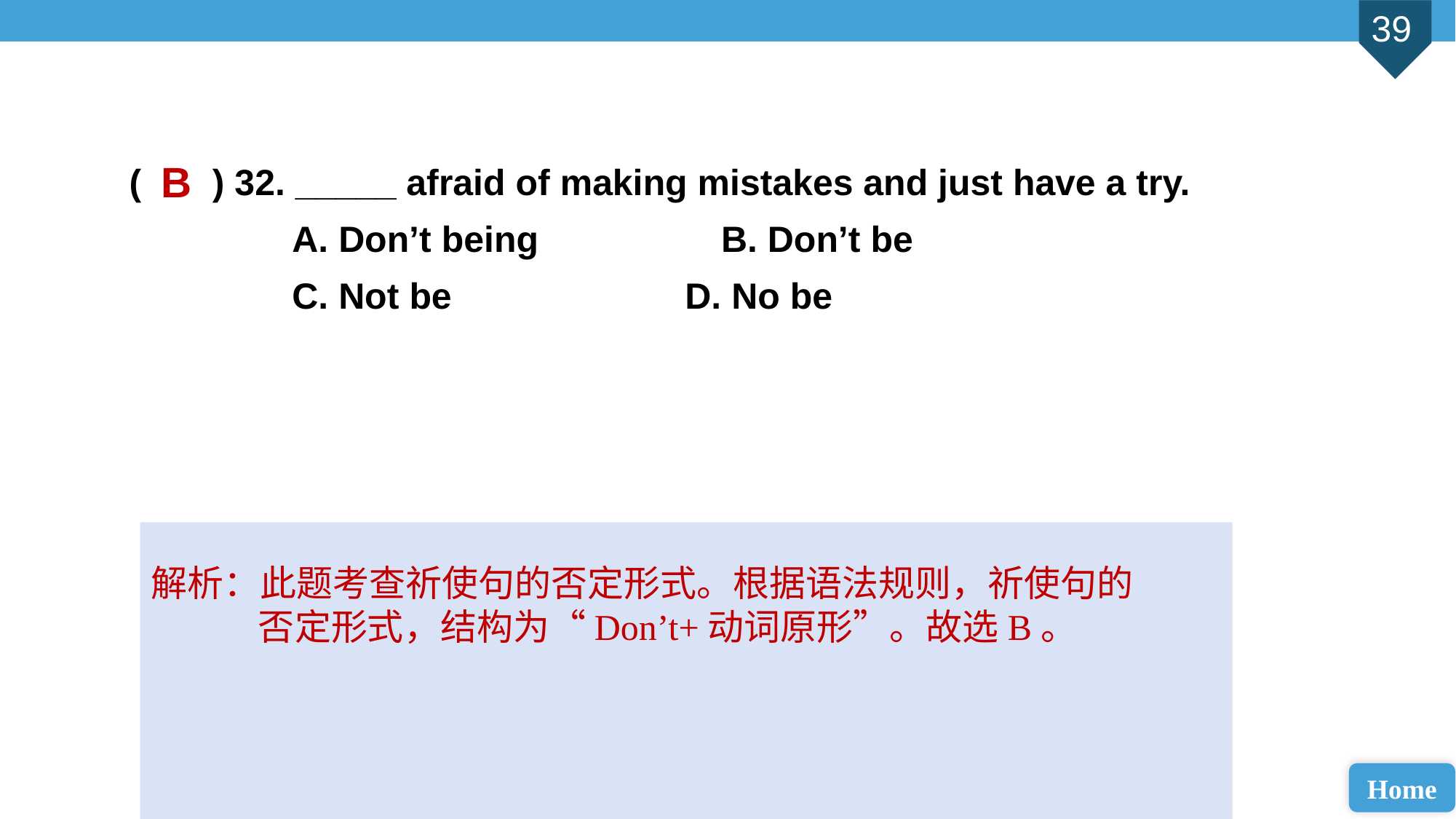

(       ) 32. _____ afraid of making mistakes and just have a try.
                A. Don’t being                  B. Don’t be
                C. Not be			 D. No be
B

解析：此题考查祈使句的否定形式。根据语法规则，祈使句的否定形式，结构为“Don’t+动词原形”。故选B。